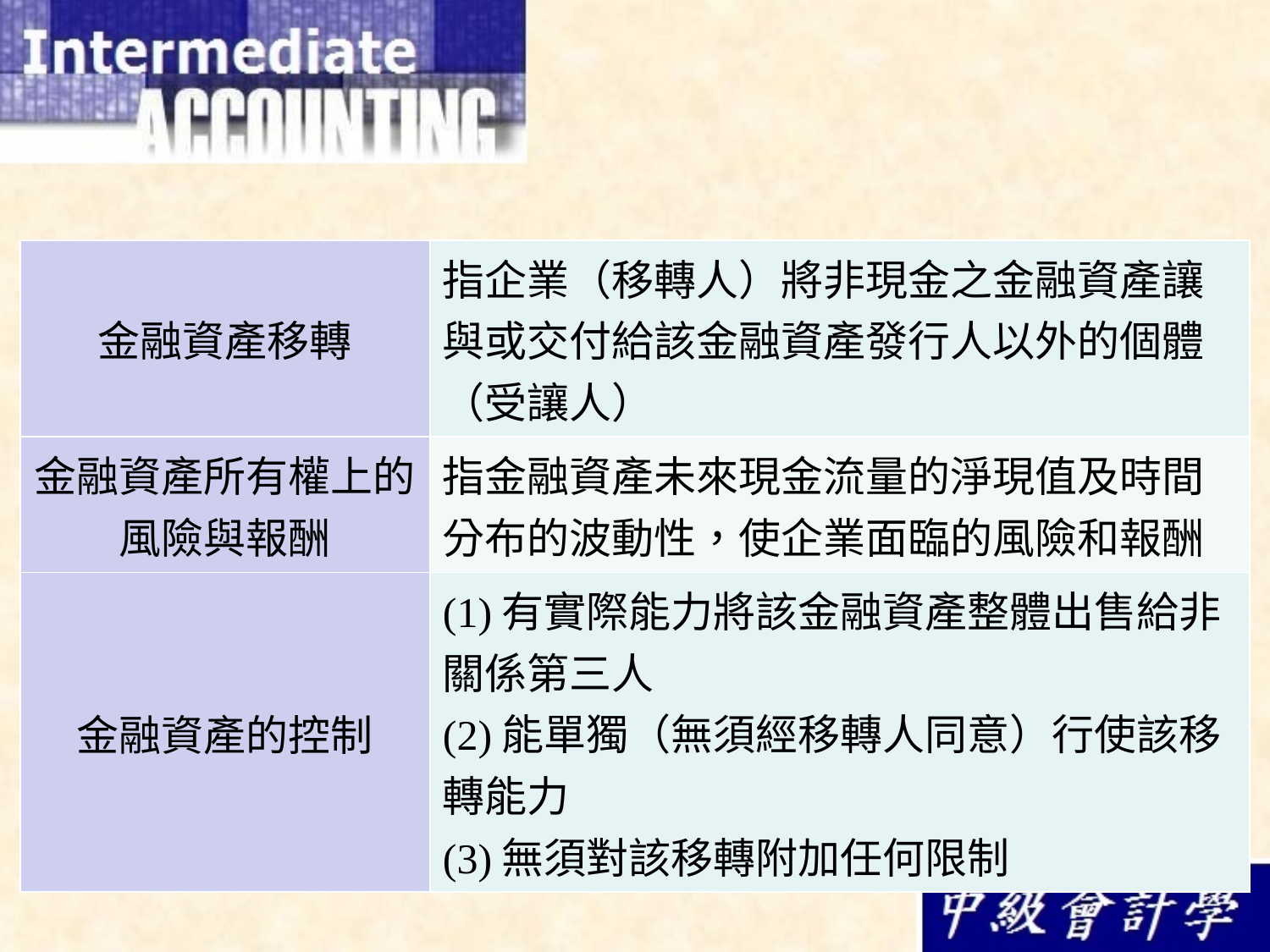

| 金融資產移轉 | 指企業（移轉人）將非現金之金融資產讓與或交付給該金融資產發行人以外的個體（受讓人） |
| --- | --- |
| 金融資產所有權上的 風險與報酬 | 指金融資產未來現金流量的淨現值及時間分布的波動性，使企業面臨的風險和報酬 |
| 金融資產的控制 | (1)有實際能力將該金融資產整體出售給非關係第三人 (2)能單獨（無須經移轉人同意）行使該移轉能力 (3)無須對該移轉附加任何限制 |